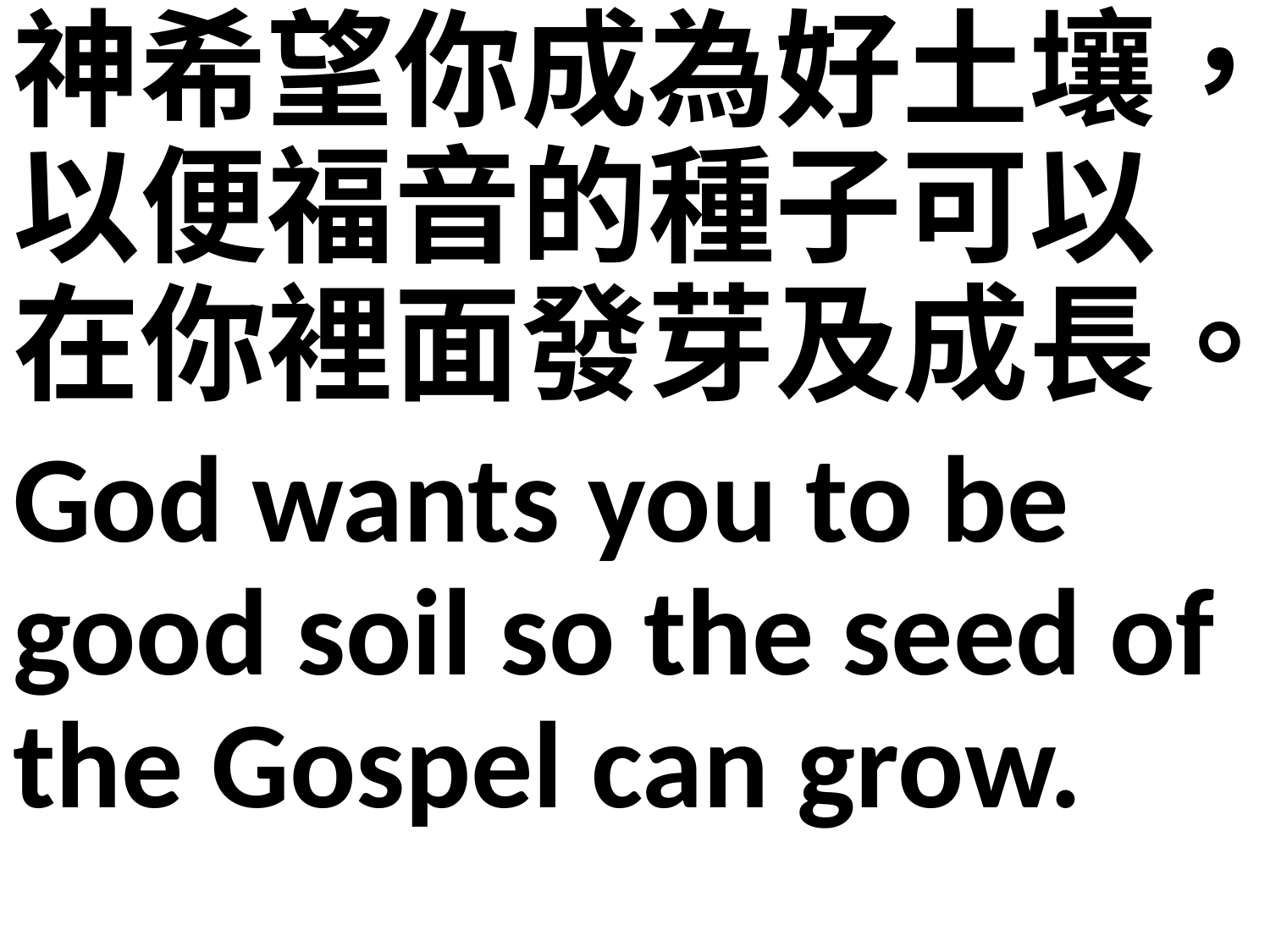

神希望你成為好土壤，以便福音的種子可以在你裡面發芽及成長。
God wants you to be good soil so the seed of the Gospel can grow.